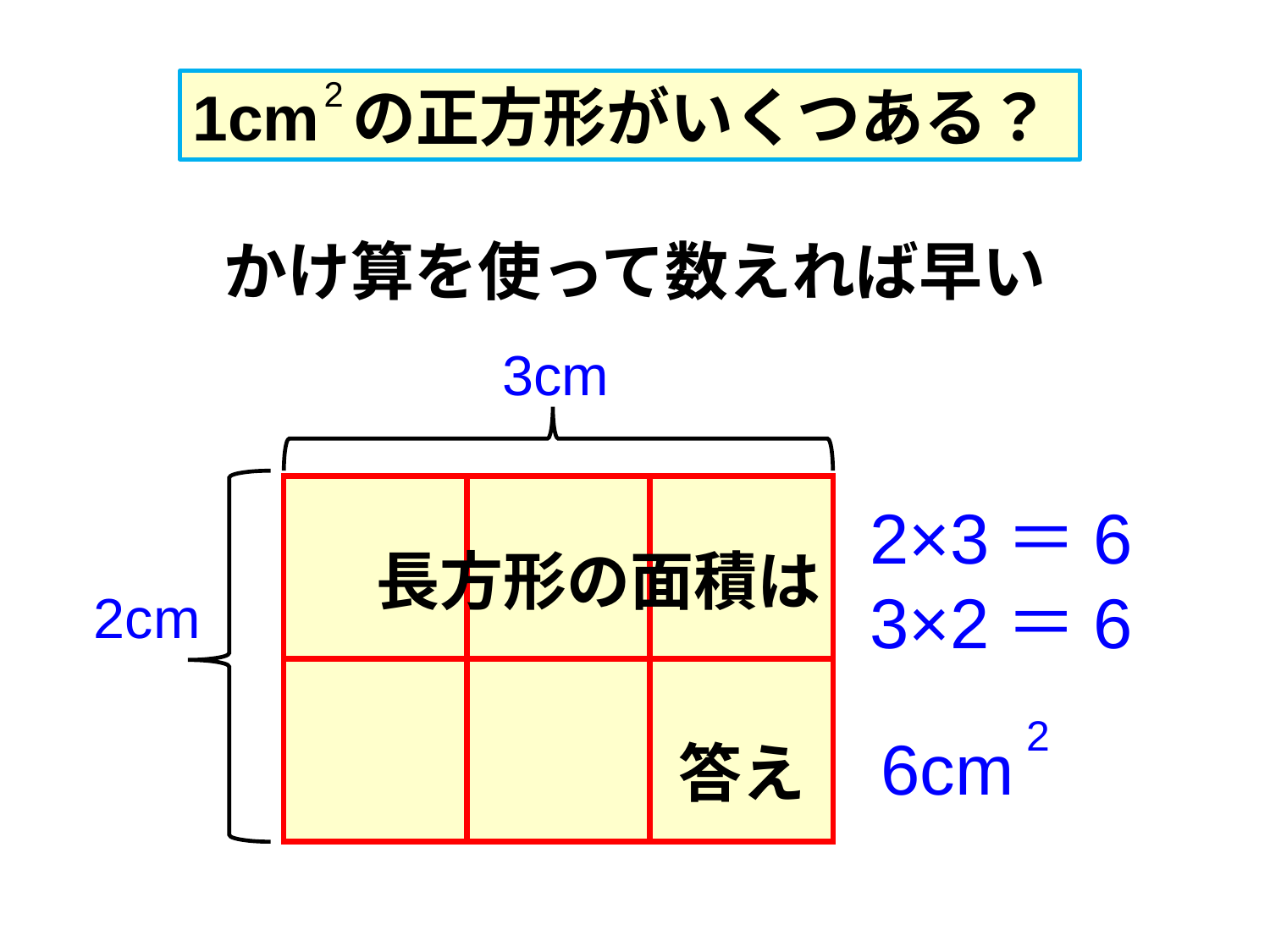

2
1cm の正方形がいくつある？

かけ算を使って数えれば早い
3cm

2×3＝6
3×2＝6
長方形の面積は
2cm
2
6cm
答え